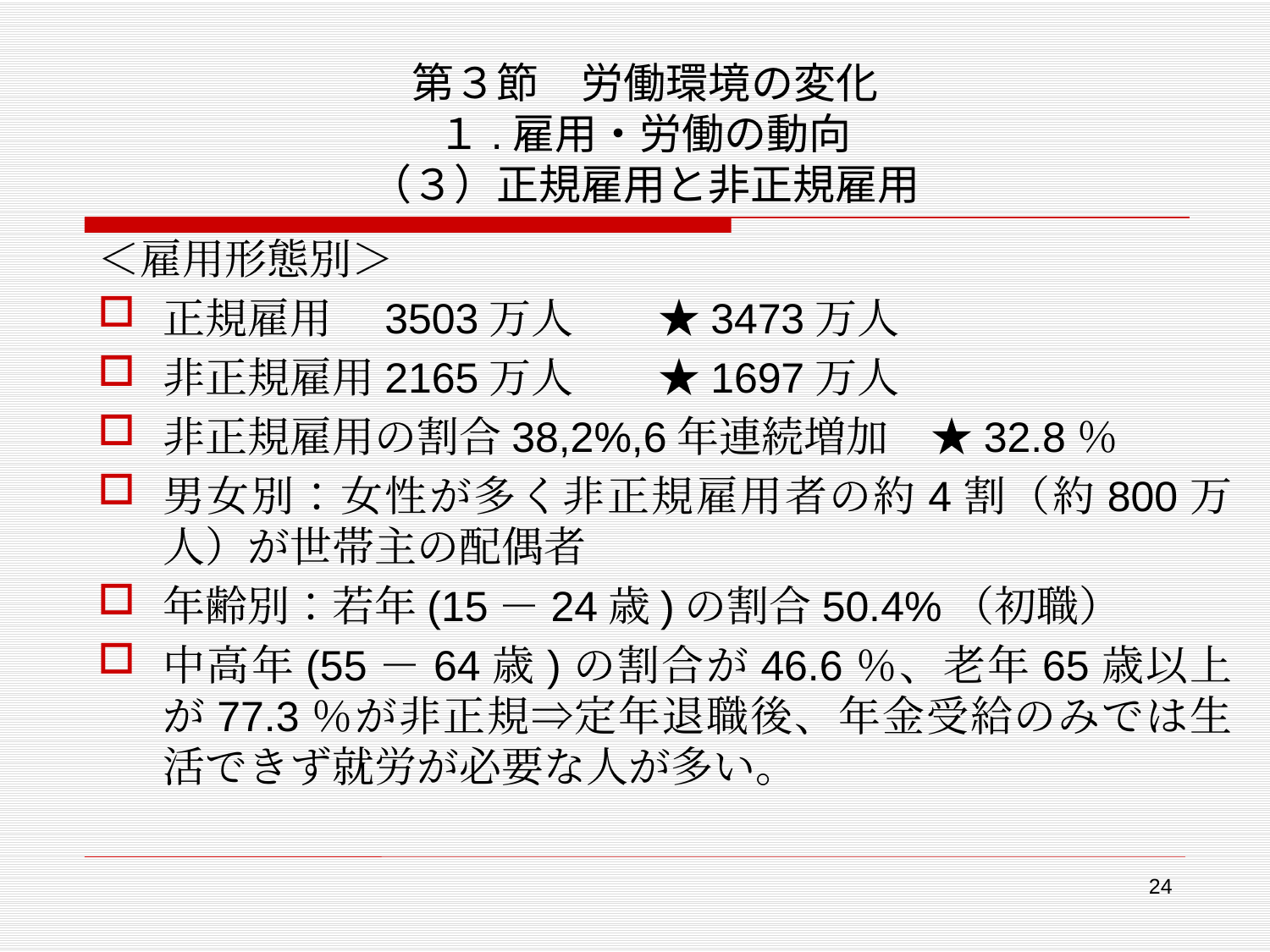

# 第３節　労働環境の変化 １.雇用・労働の動向 （３）正規雇用と非正規雇用
＜雇用形態別＞
正規雇用　3503万人　　★3473万人
非正規雇用2165万人　　★1697万人
非正規雇用の割合38,2%,6年連続増加　★32.8％
男女別：女性が多く非正規雇用者の約4割（約800万人）が世帯主の配偶者
年齢別：若年(15－24歳)の割合50.4%（初職）
中高年(55－64歳)の割合が46.6％、老年65歳以上が77.3％が非正規⇒定年退職後、年金受給のみでは生活できず就労が必要な人が多い。

24